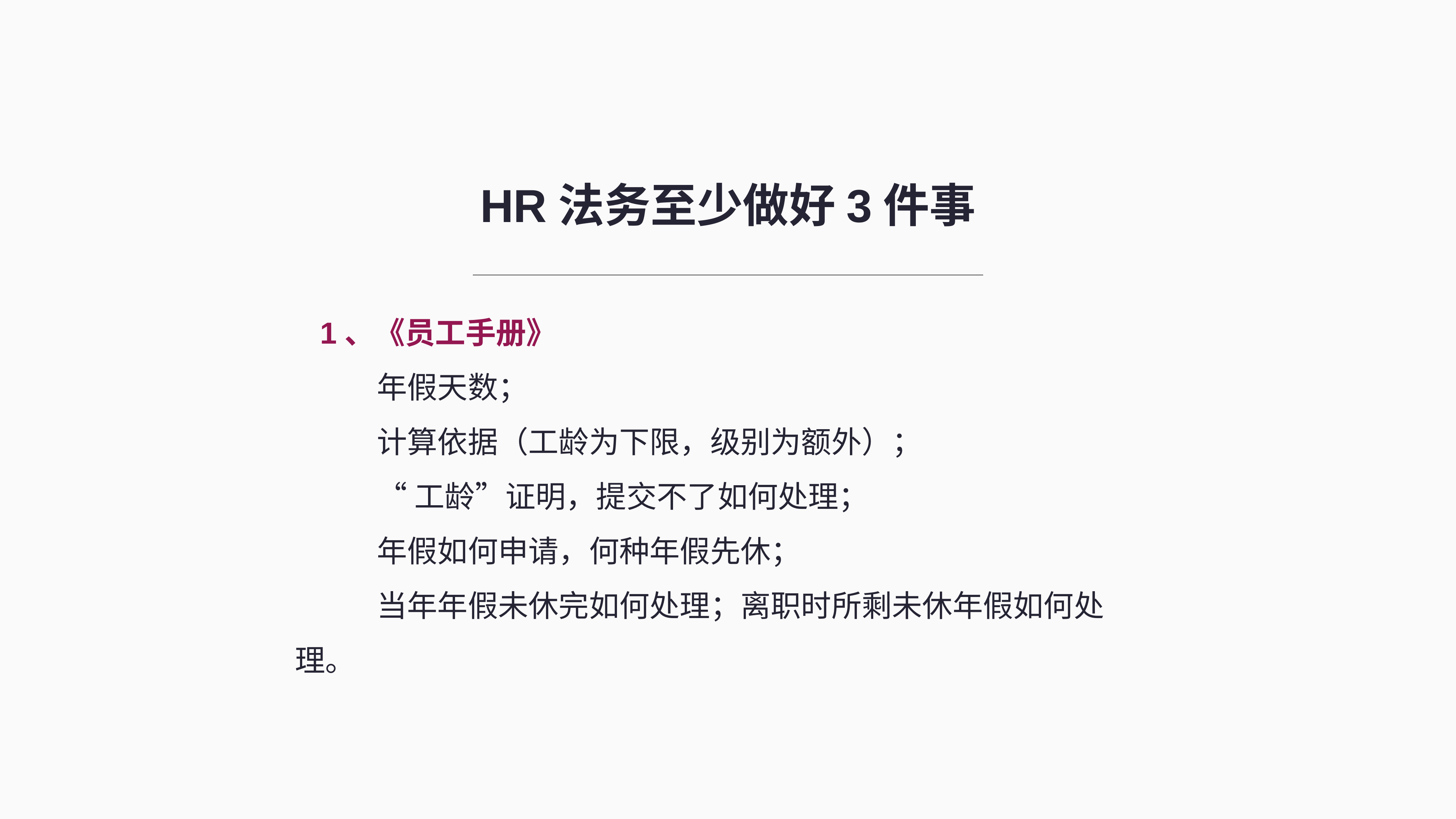

HR法务至少做好3件事

   1、《员工手册》
年假天数；
计算依据（工龄为下限，级别为额外）；
“工龄”证明，提交不了如何处理；
年假如何申请，何种年假先休；
当年年假未休完如何处理；离职时所剩未休年假如何处理。